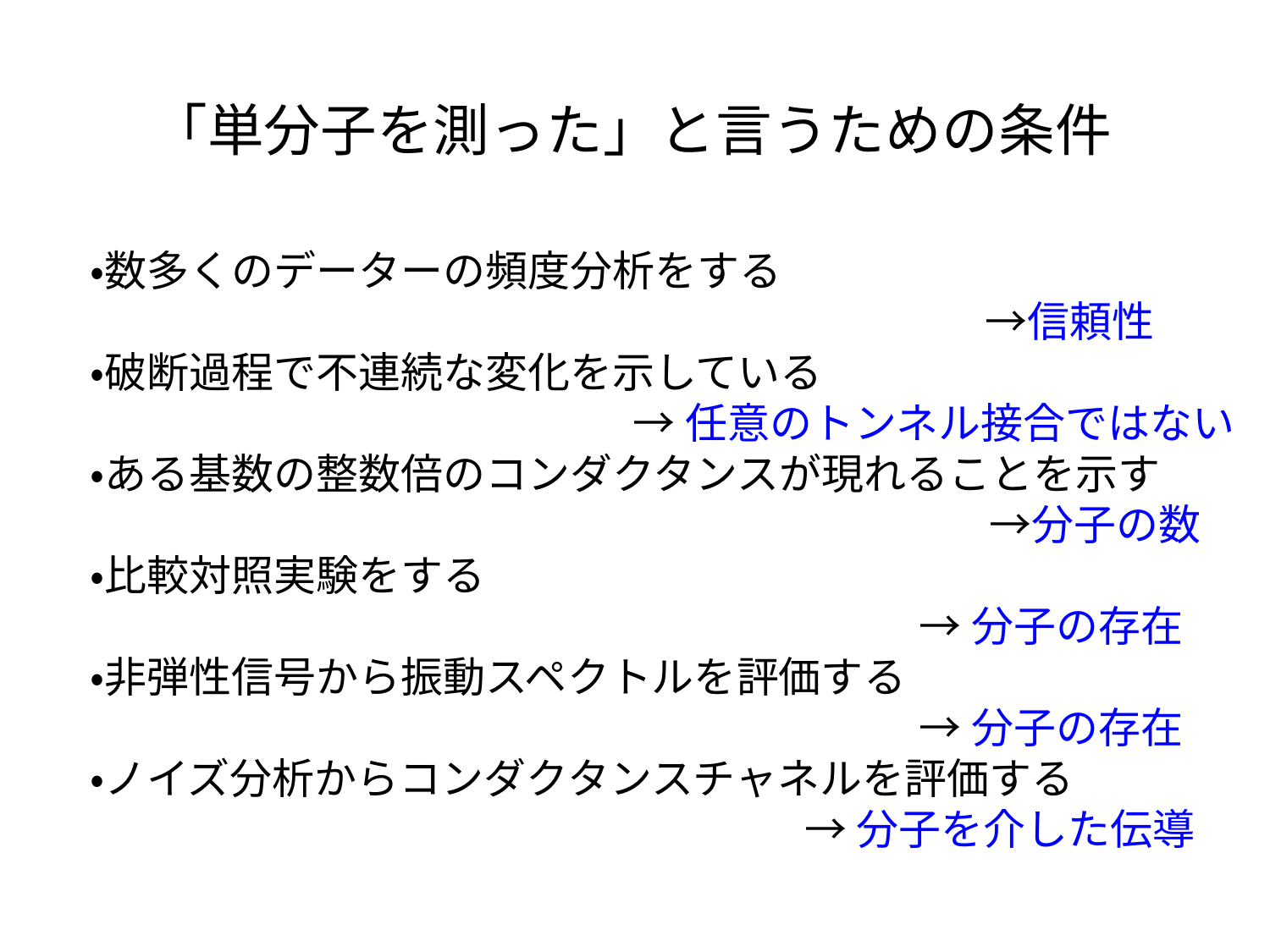

「単分子を測った」と言うための条件
・数多くのデーターの頻度分析をする
                                                                                              →信頼性
・破断過程で不連続な変化を示している
                                                         →任意のトンネル接合ではない
・ある基数の整数倍のコンダクタンスが現れることを示す
                                                                                          　→分子の数
・比較対照実験をする
                                                                                       →分子の存在
・非弾性信号から振動スペクトルを評価する
                                                                                       →分子の存在
・ノイズ分析からコンダクタンスチャネルを評価する
                                                                           → 分子を介した伝導